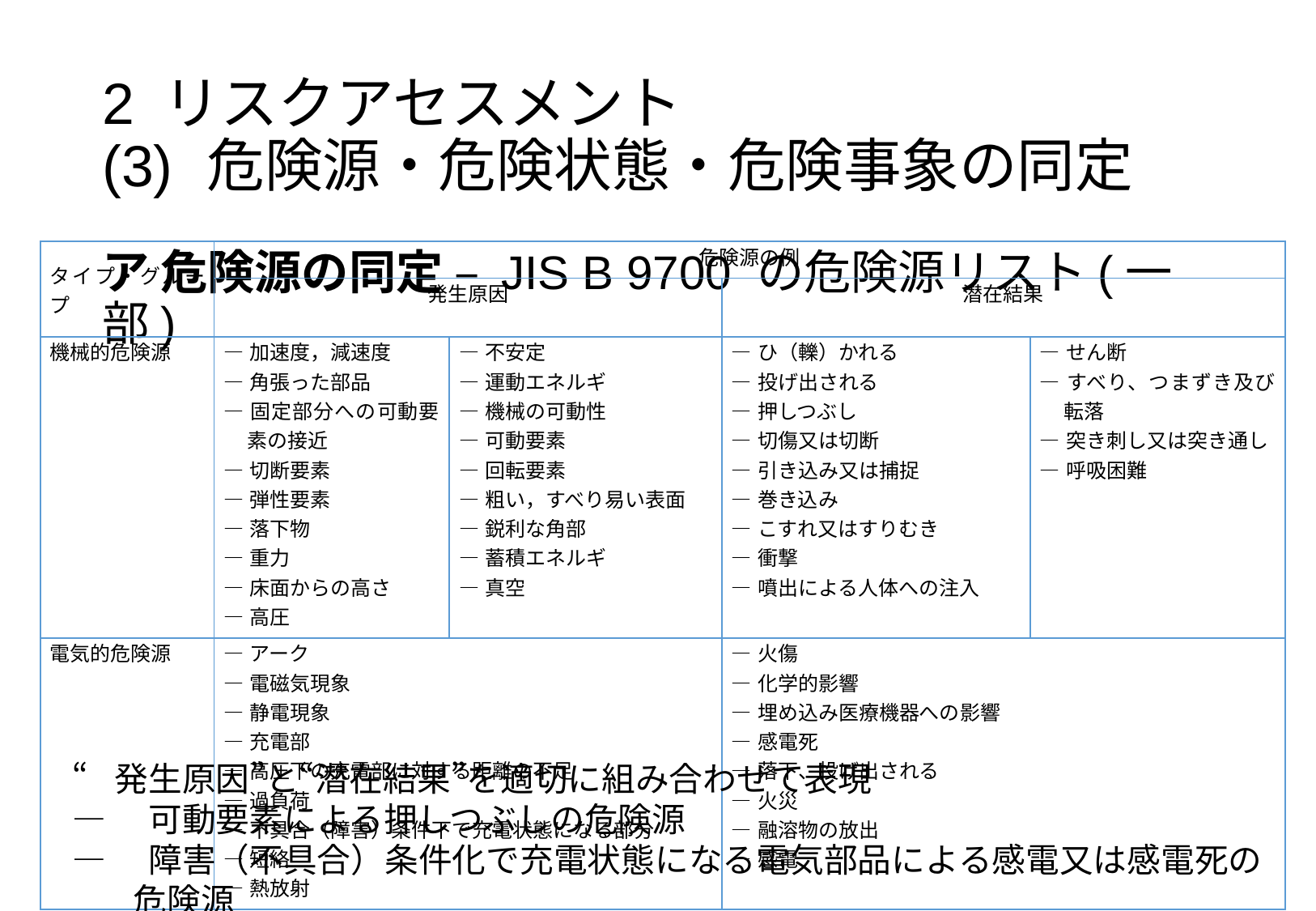

# 2 リスクアセスメント (3)	危険源・危険状態・危険事象の同定
| タイプ・グループ | 危険源の例 |  |  |  |
| --- | --- | --- | --- | --- |
|  | 発生原因 |  | 潜在結果 |  |
| 機械的危険源 | ―加速度，減速度 ―角張った部品 ―固定部分への可動要素の接近 ―切断要素 ―弾性要素 ―落下物 ―重力 ―床面からの高さ ―高圧 | ―不安定 ―運動エネルギ ―機械の可動性 ―可動要素 ―回転要素 ―粗い，すべり易い表面 ―鋭利な角部 ―蓄積エネルギ ―真空 | ―ひ（轢）かれる ―投げ出される ―押しつぶし ―切傷又は切断 ―引き込み又は捕捉 ―巻き込み ―こすれ又はすりむき ―衝撃 ―噴出による人体への注入 | ―せん断 ―すべり、つまずき及び転落 ―突き刺し又は突き通し ―呼吸困難 |
| 電気的危険源 | ―アーク ―電磁気現象 ―静電現象 ―充電部 ―高圧下の充電部に対する距離の不足 ―過負荷 ―不具合（障害）条件下で充電状態になる部分 ―短絡 ―熱放射 |  | ―火傷 ―化学的影響 ―埋め込み医療機器への影響 ―感電死 ―落下、投げ出される ―火災 ―融溶物の放出 ―感電 |  |
ア 危険源の同定 – JIS B 9700 の危険源リスト(一部)
“発生原因”と“潜在結果”を適切に組み合わせて表現
―　可動要素による押しつぶしの危険源
―　障害（不具合）条件化で充電状態になる電気部品による感電又は感電死の危険源